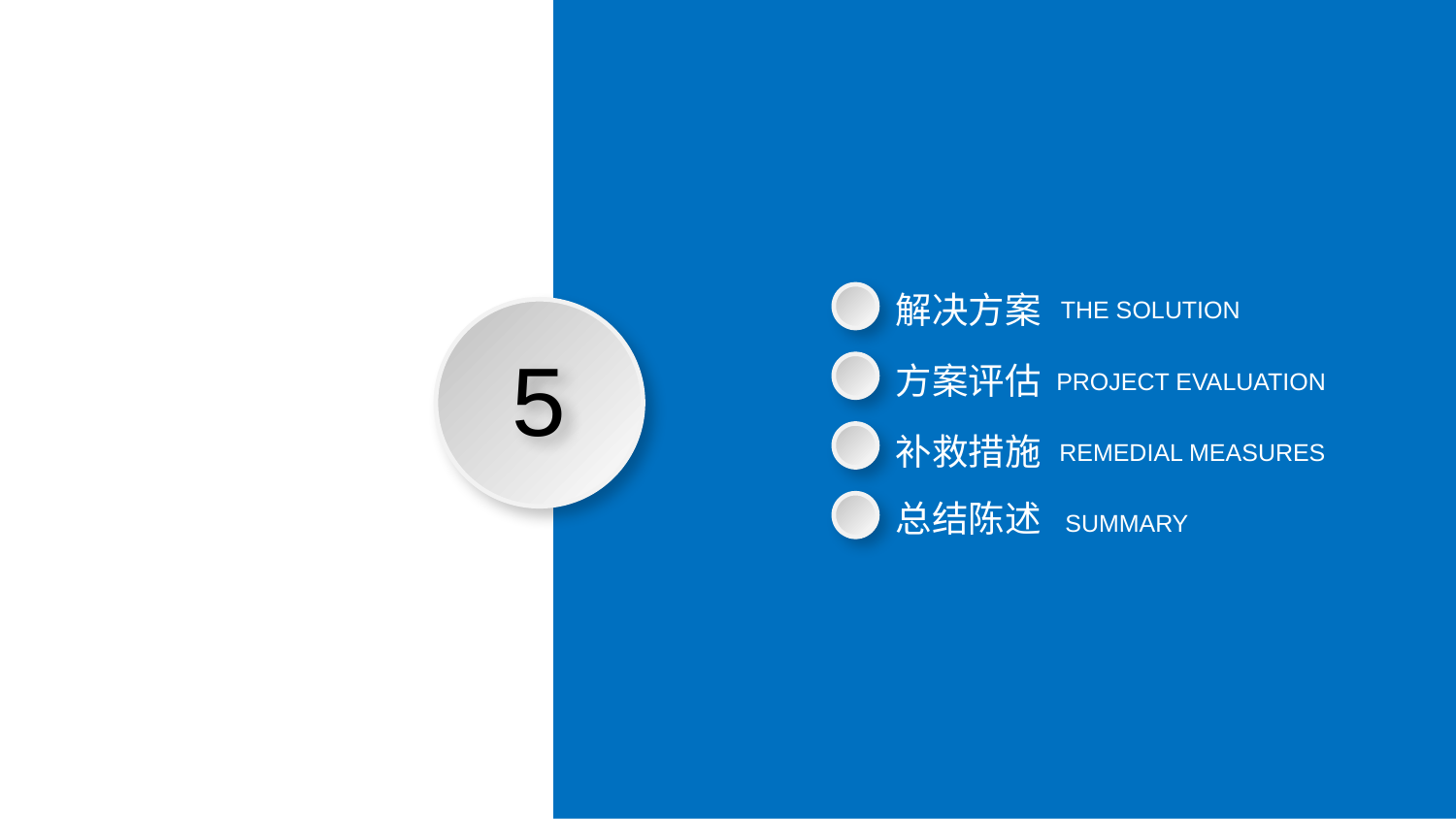

解决方案

THE SOLUTION

5
方案评估

PROJECT EVALUATION
补救措施

REMEDIAL MEASURES
总结陈述

SUMMARY
延时符